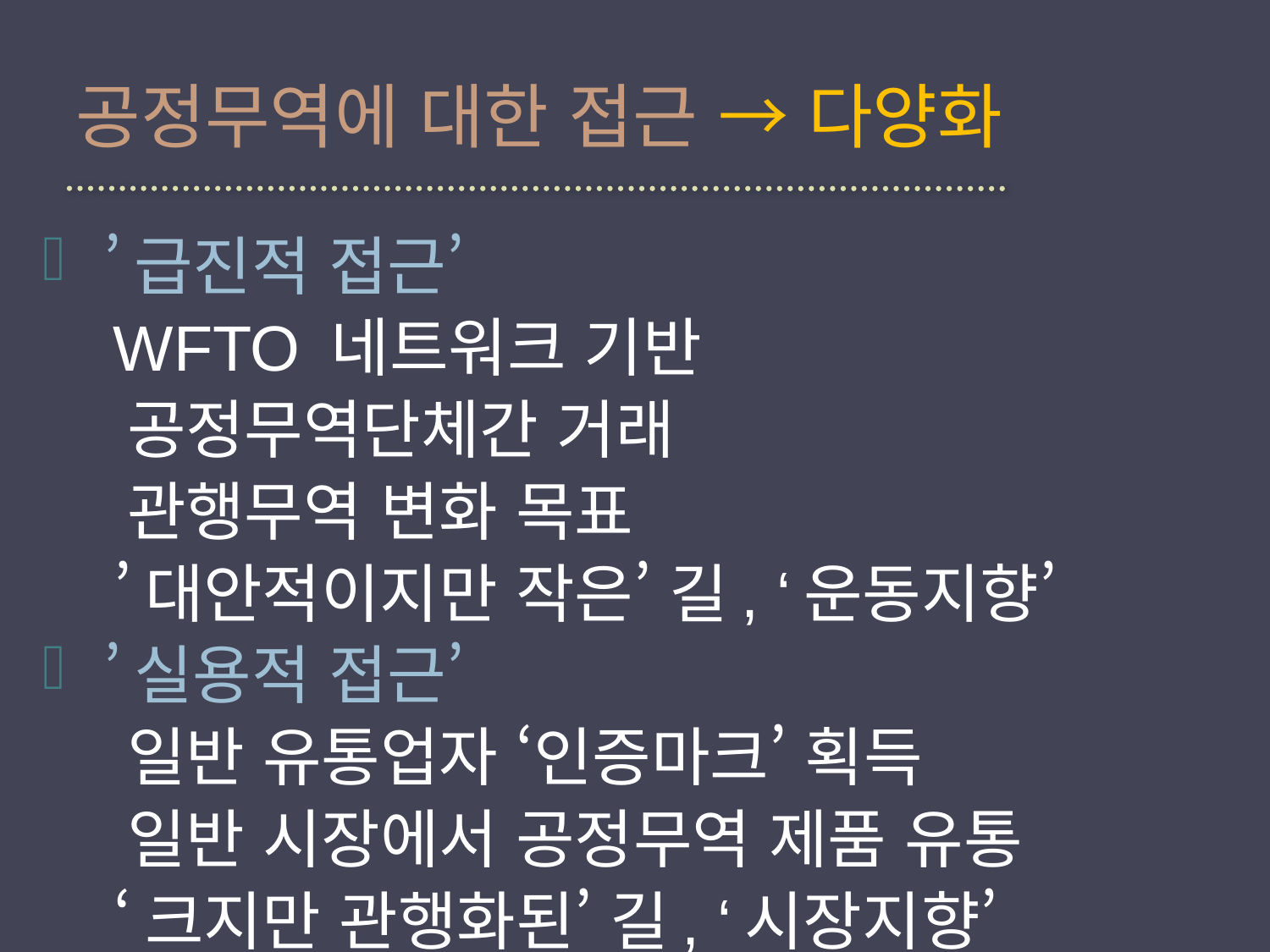

# 공정무역에 대한 접근 → 다양화
 ’급진적 접근’
    WFTO 네트워크 기반
    공정무역단체간 거래
    관행무역 변화 목표
    ’대안적이지만 작은’ 길, ‘운동지향’
 ’실용적 접근’
    일반 유통업자 ‘인증마크’ 획득
    일반 시장에서 공정무역 제품 유통
    ‘크지만 관행화된’ 길, ‘시장지향’